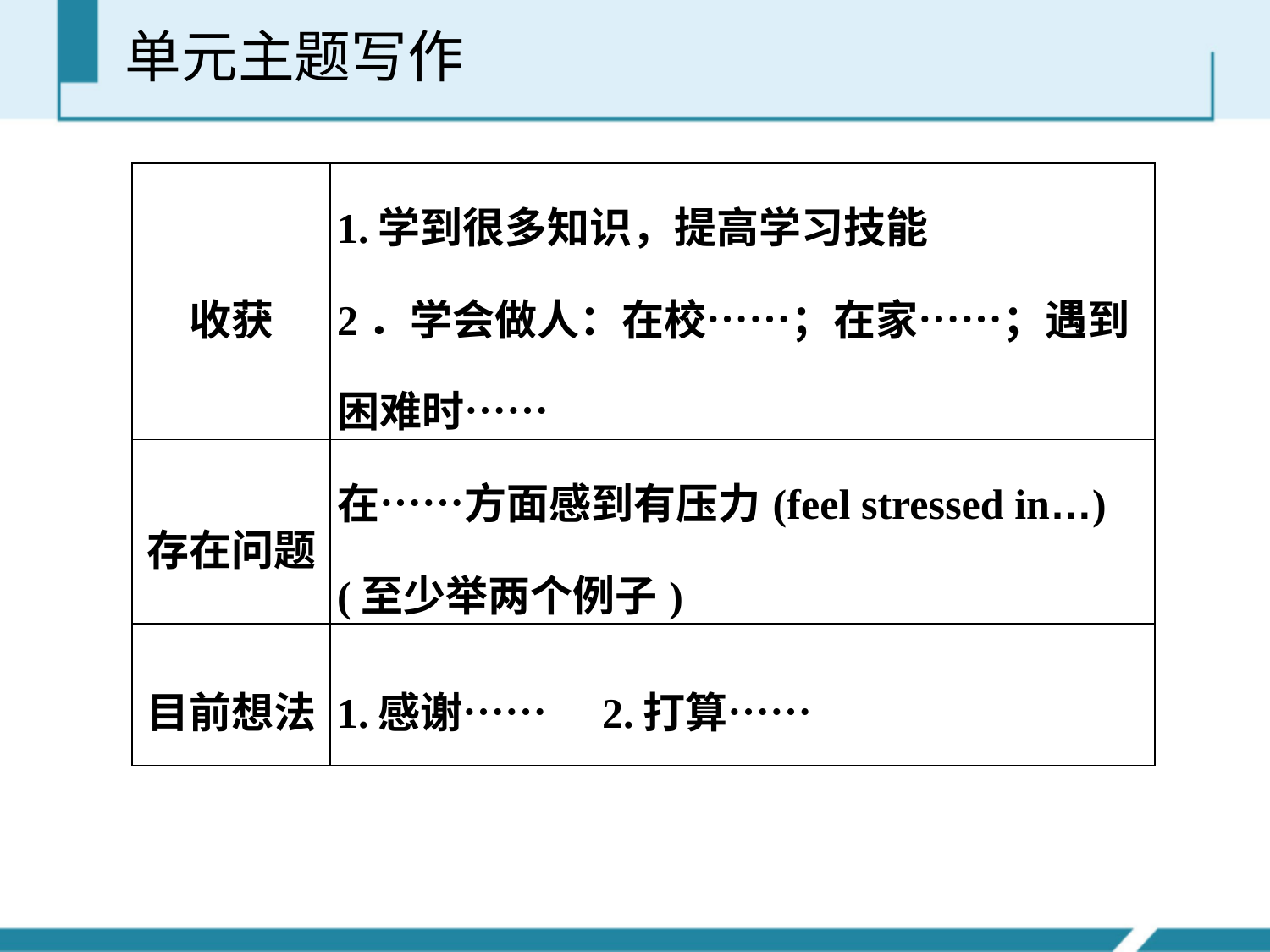

单元主题写作
| 收获 | 1.学到很多知识，提高学习技能 2．学会做人：在校……；在家……；遇到困难时…… |
| --- | --- |
| 存在问题 | 在……方面感到有压力(feel stressed in…)(至少举两个例子) |
| 目前想法 | 1.感谢……　2.打算…… |